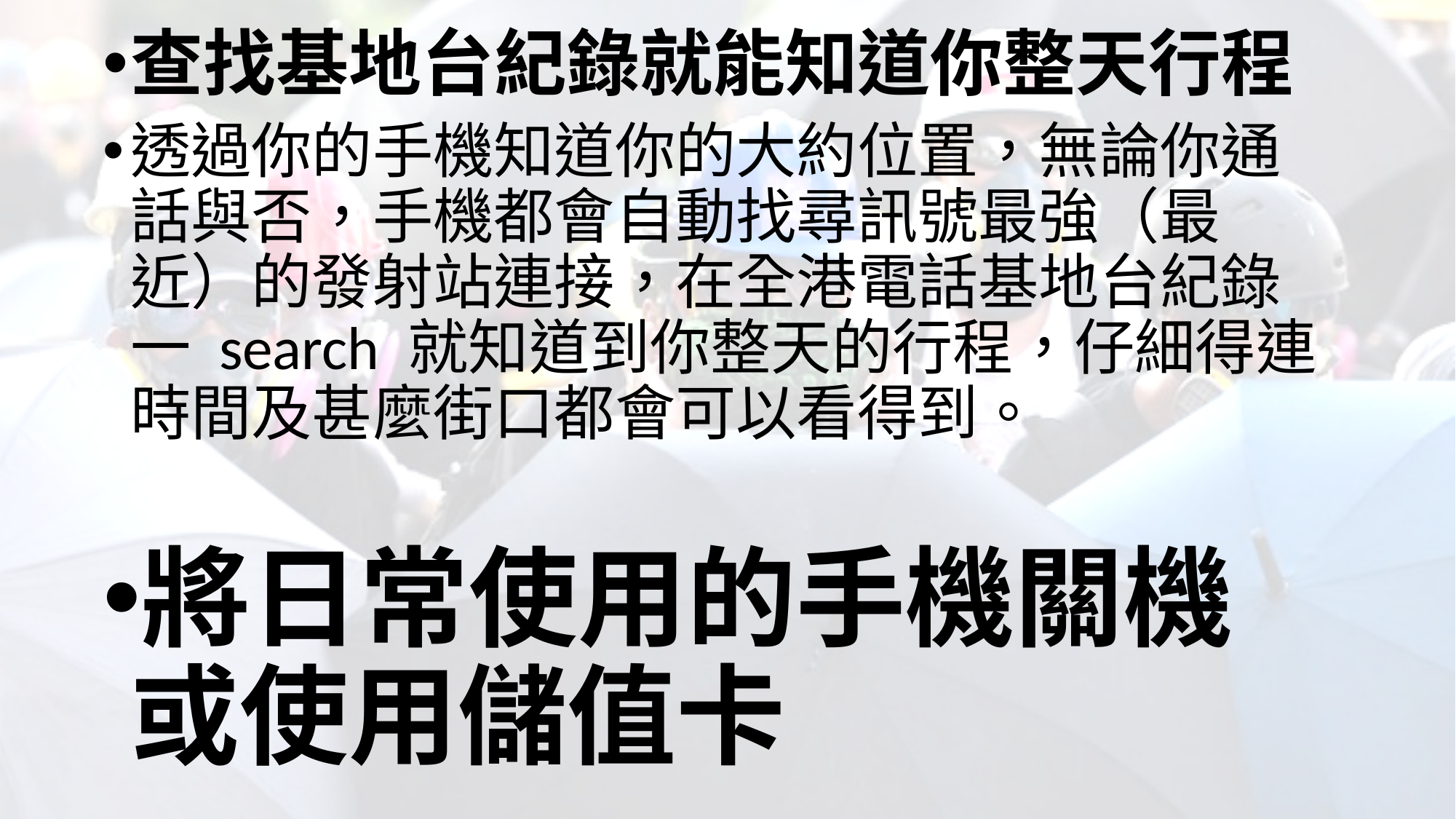

查找基地台紀錄就能知道你整天行程
透過你的手機知道你的大約位置，無論你通話與否，手機都會自動找尋訊號最強（最近）的發射站連接，在全港電話基地台紀錄一 search 就知道到你整天的行程，仔細得連時間及甚麼街口都會可以看得到。

將日常使用的手機關機或使用儲值卡